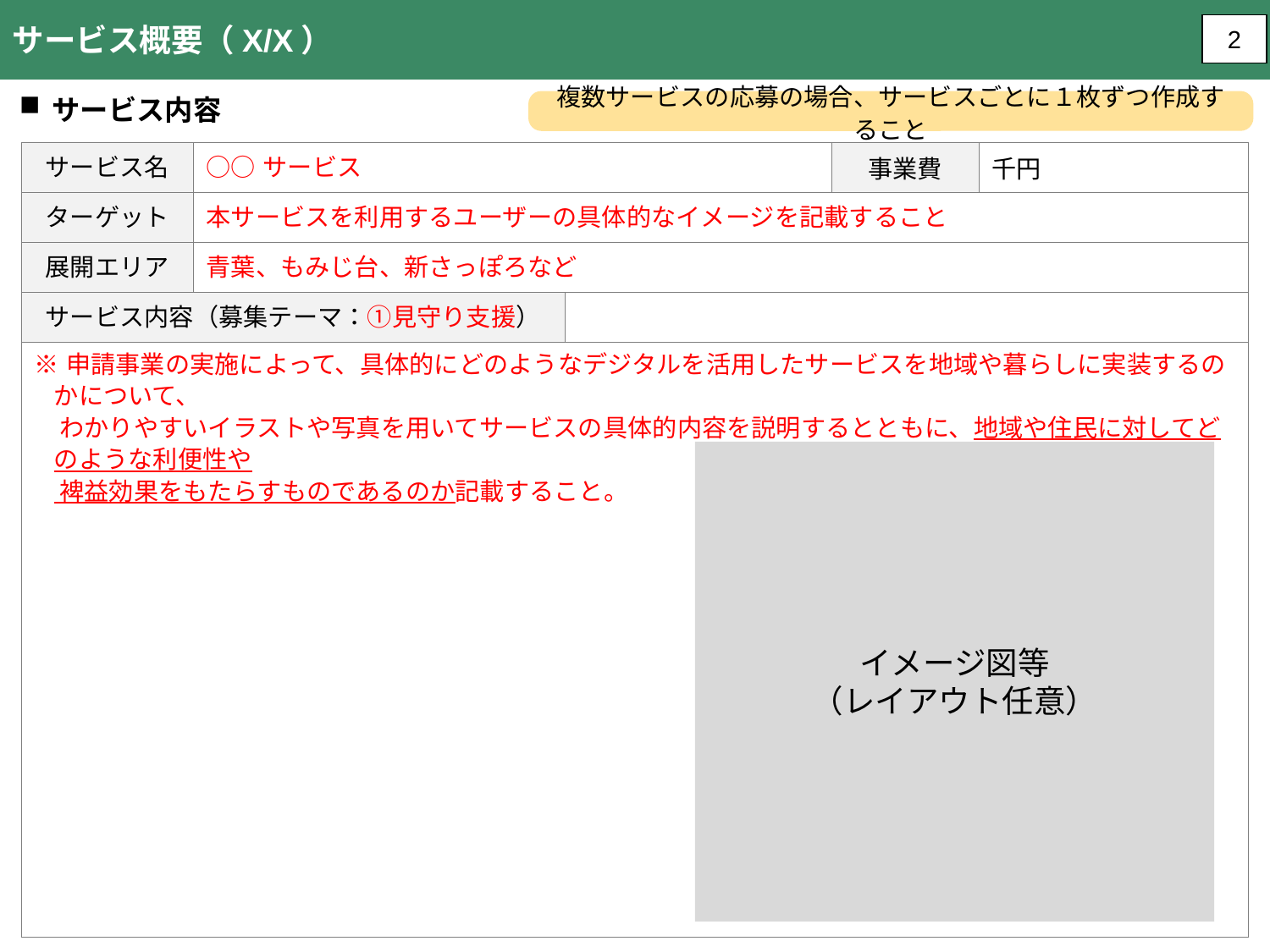

サービス概要（X/X）
2
サービス内容
複数サービスの応募の場合、サービスごとに１枚ずつ作成すること
| サービス名 | ○○サービス |  | 事業費 | 千円 |
| --- | --- | --- | --- | --- |
| ターゲット | 本サービスを利用するユーザーの具体的なイメージを記載すること |  |  |  |
| 展開エリア | 青葉、もみじ台、新さっぽろなど |  |  |  |
| サービス内容（募集テーマ：①見守り支援） |  |  |  |  |
| ※申請事業の実施によって、具体的にどのようなデジタルを活用したサービスを地域や暮らしに実装するのかについて、 わかりやすいイラストや写真を用いてサービスの具体的内容を説明するとともに、地域や住民に対してどのような利便性や 裨益効果をもたらすものであるのか記載すること。 | ※地域への実装を予定しているデジタル技術を 活用したサービス等について簡潔に記載すること。 【XXXXXサービス】 ○○○○ ○○○○ 【XXXXXシステム】 ○○○○ ○○○○ |  |  |  |

イメージ図等
（レイアウト任意）